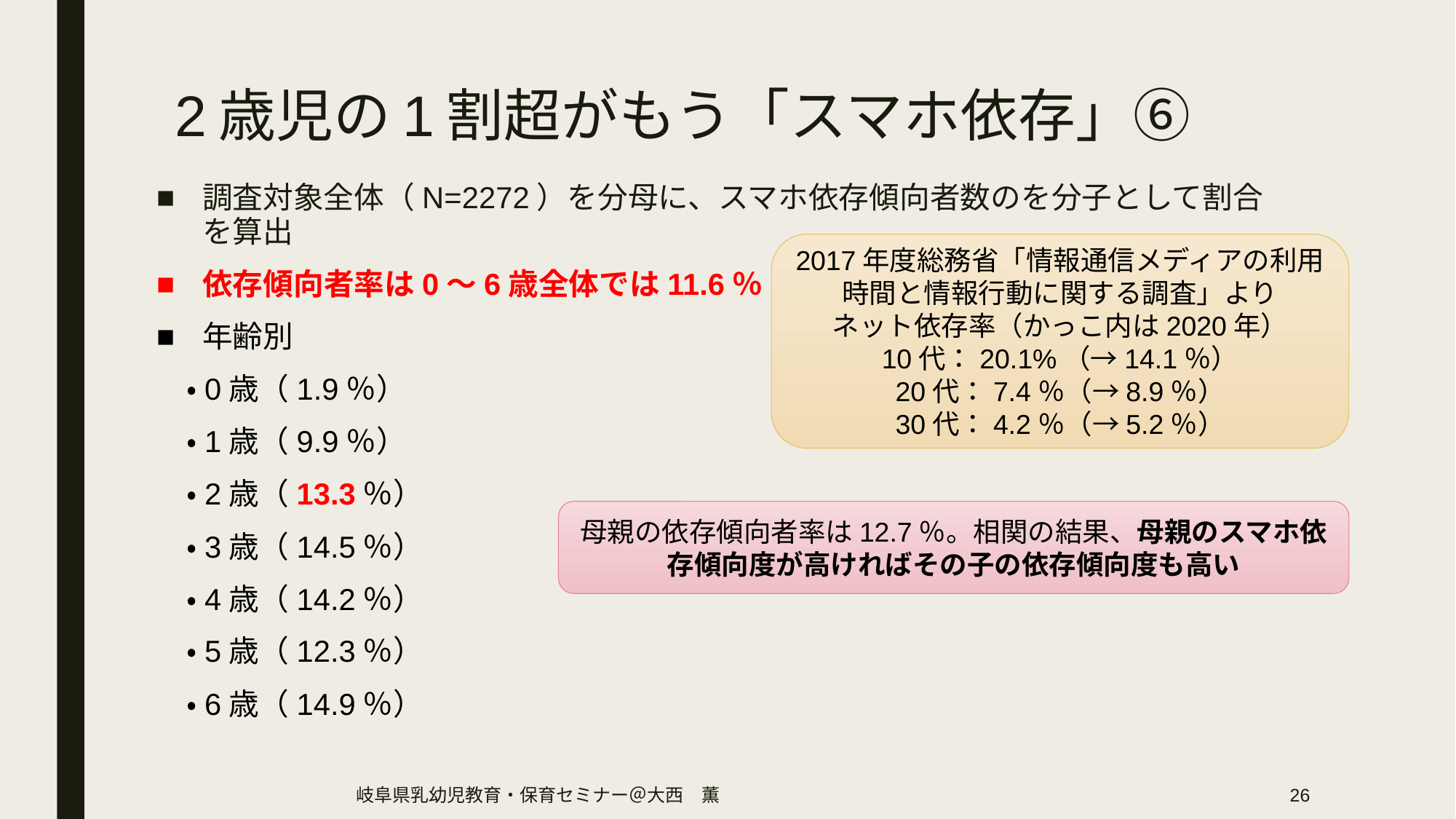

# 2歳児の1割超がもう「スマホ依存」⑥
調査対象全体（N=2272）を分母に、スマホ依存傾向者数のを分子として割合を算出
依存傾向者率は0～6歳全体では11.6％
年齢別
　・0歳（1.9％）
　・1歳（9.9％）
　・2歳（13.3％）
　・3歳（14.5％）
　・4歳（14.2％）
　・5歳（12.3％）
　・6歳（14.9％）
2017年度総務省「情報通信メディアの利用時間と情報行動に関する調査」より
ネット依存率（かっこ内は2020年）
10代：20.1%（→14.1％）
20代：7.4％（→8.9％）
30代：4.2％（→5.2％）
母親の依存傾向者率は12.7％。相関の結果、母親のスマホ依存傾向度が高ければその子の依存傾向度も高い
岐阜県乳幼児教育・保育セミナー＠大西　薫
26